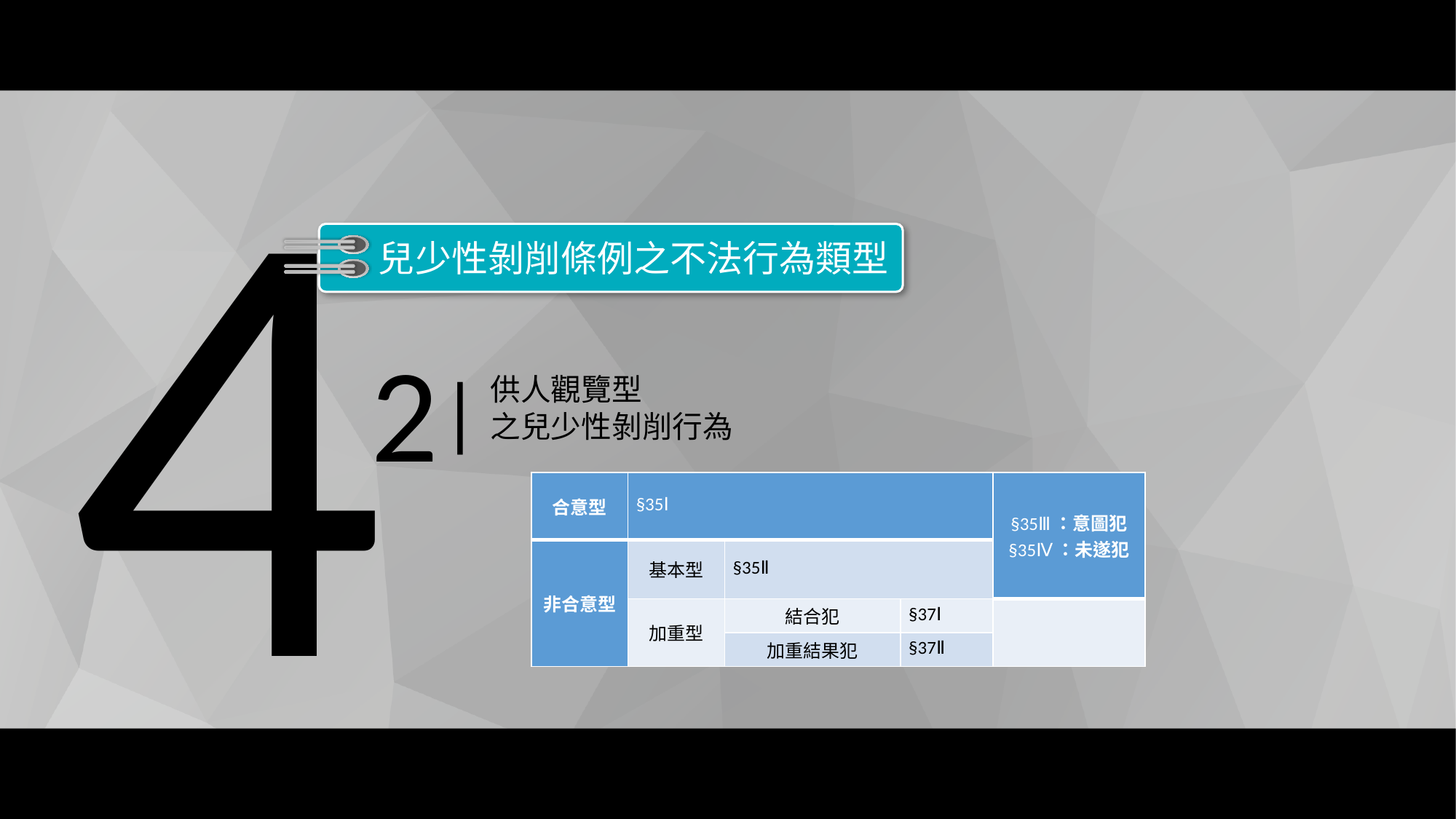

4

兒少性剝削條例之不法行為類型
2
|
供人觀覽型
之兒少性剝削行為
| 合意型 | §35Ⅰ |  |  | §35Ⅲ：意圖犯 §35Ⅳ：未遂犯 |
| --- | --- | --- | --- | --- |
| 非合意型 | 基本型 | §35Ⅱ |  |  |
|  | 加重型 | 結合犯 | §37Ⅰ |  |
|  |  | 加重結果犯 | §37Ⅱ |  |